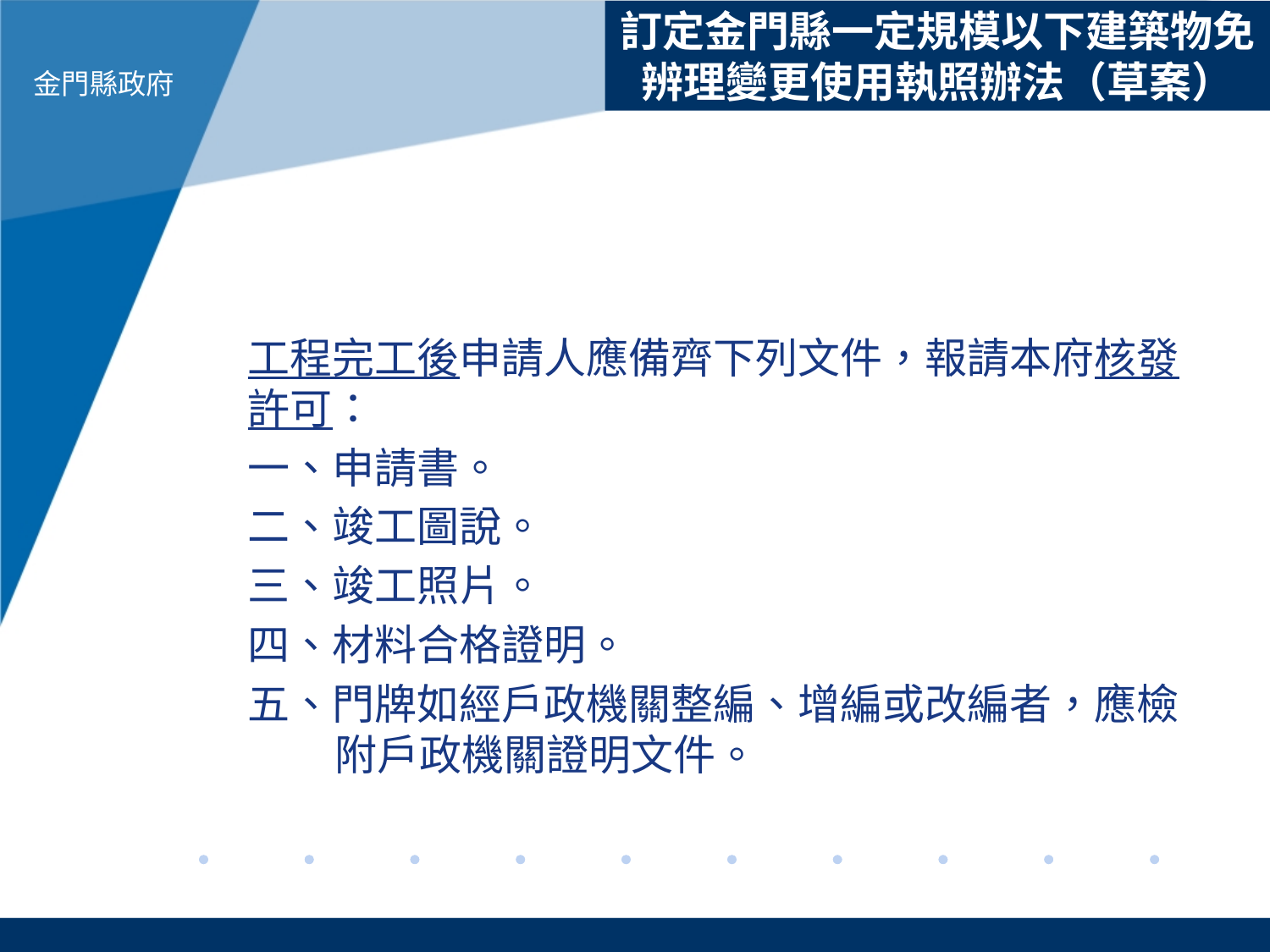

訂定金門縣一定規模以下建築物免辨理變更使用執照辦法（草案）

工程完工後申請人應備齊下列文件，報請本府核發許可：
一、申請書。
二、竣工圖說。
三、竣工照片。
四、材料合格證明。
五、門牌如經戶政機關整編、增編或改編者，應檢附戶政機關證明文件。